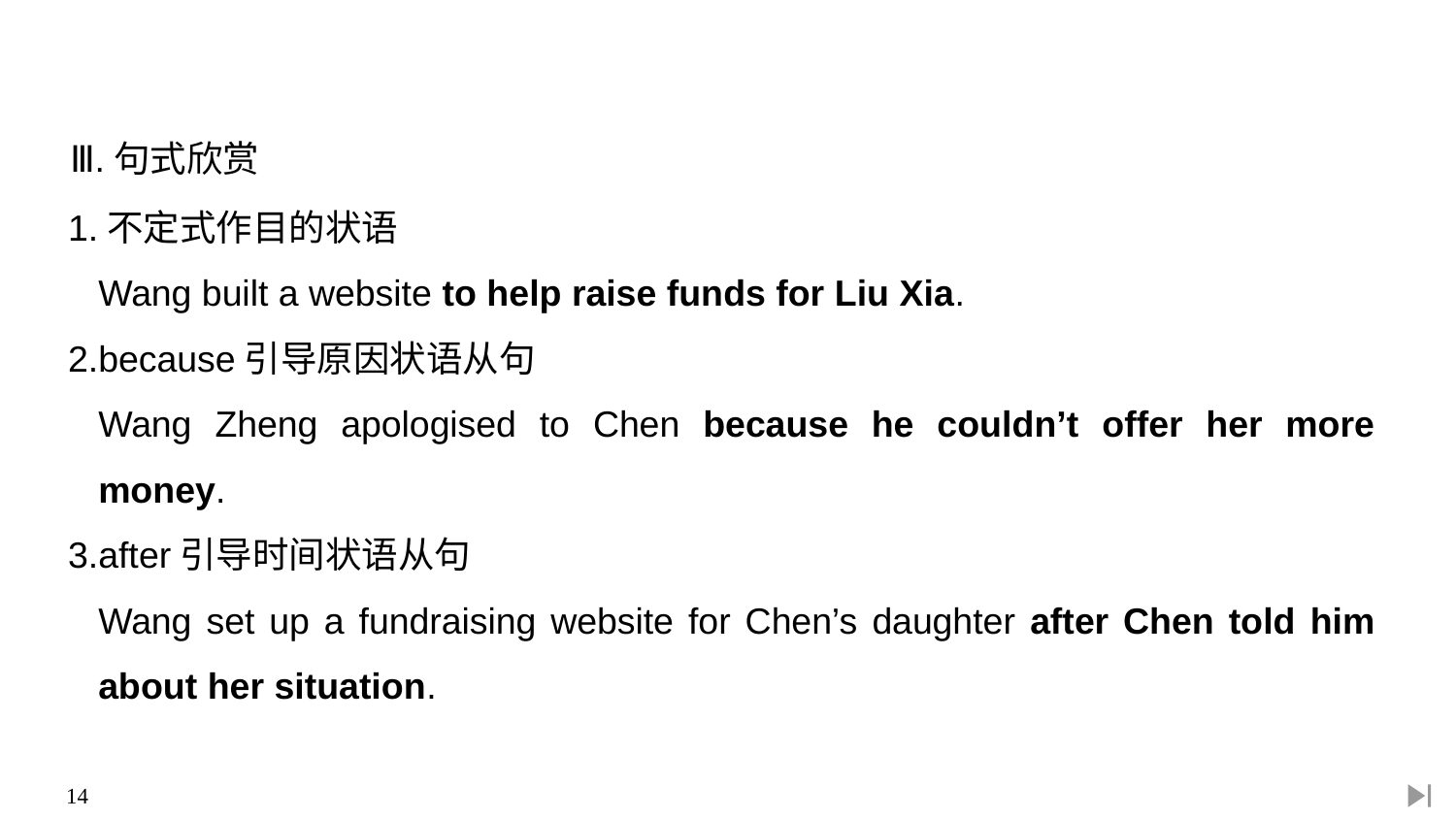

Ⅲ.句式欣赏
1.不定式作目的状语
	Wang built a website to help raise funds for Liu Xia.
2.because引导原因状语从句
	Wang Zheng apologised to Chen because he couldn’t offer her more money.
3.after引导时间状语从句
	Wang set up a fundraising website for Chen’s daughter after Chen told him about her situation.